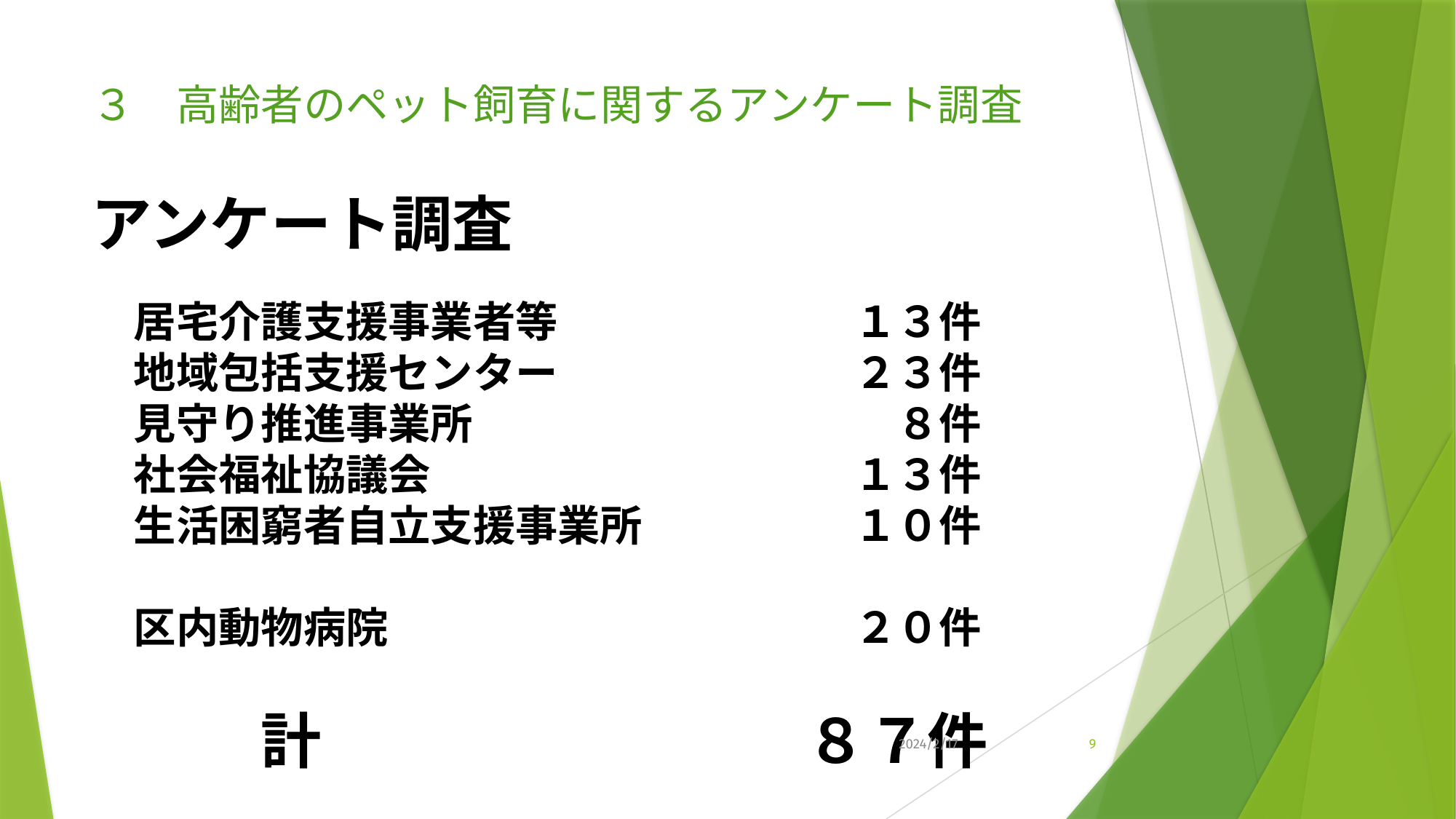

# ３　高齢者のペット飼育に関するアンケート調査
アンケート調査

　居宅介護支援事業者等　　　　　　　１３件
　地域包括支援センター　　　　　　　２３件
　見守り推進事業所　　　　　　　　　　８件
　社会福祉協議会　　　　　　　　　　１３件
　生活困窮者自立支援事業所　　　　　１０件

　区内動物病院　　　　　　　　　　　２０件

　　　　計　　　　　　　　８７件

2024/2/17
9